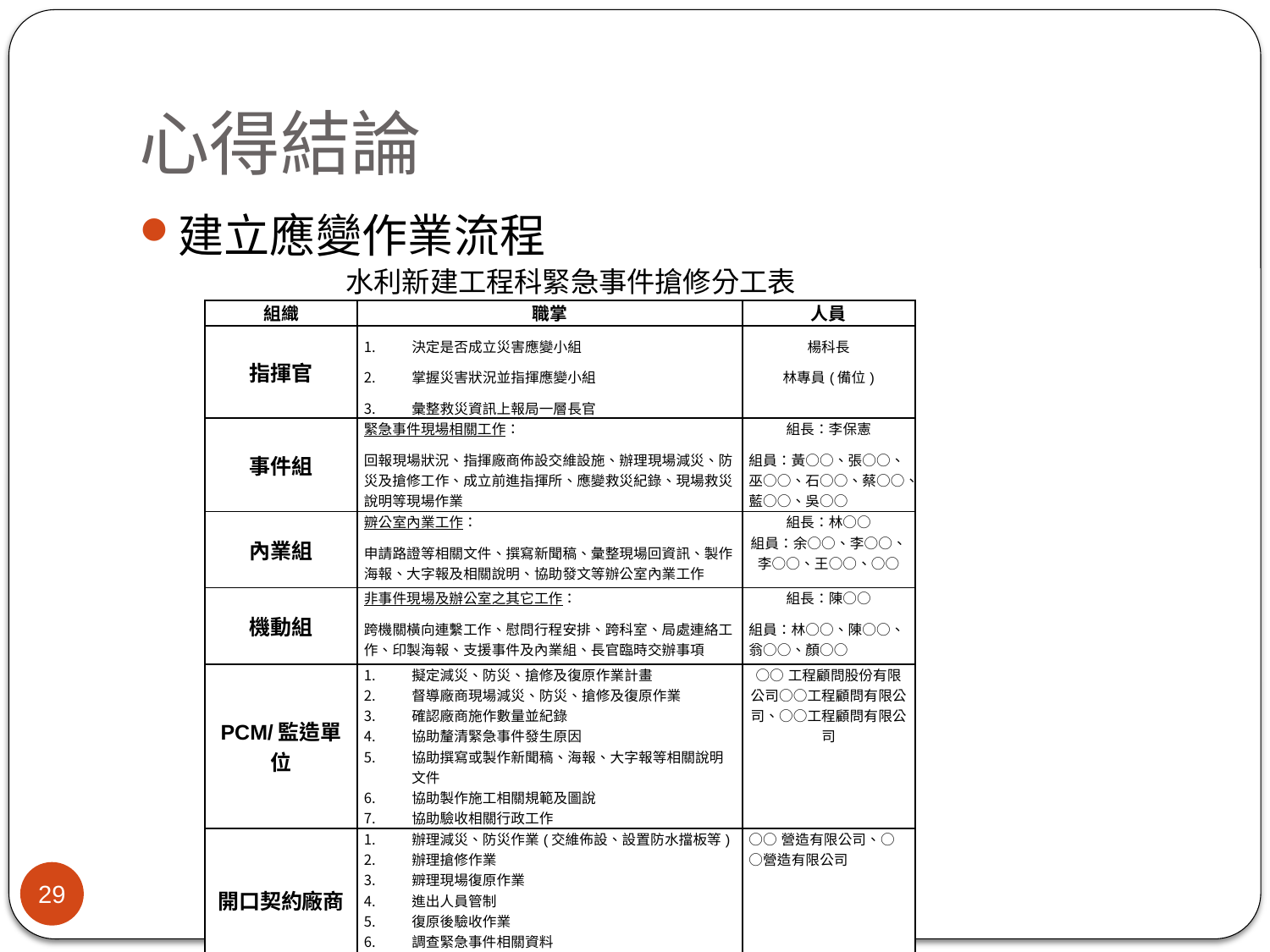

# 心得結論
建立應變作業流程

水利新建工程科緊急事件搶修分工表
| 組織 | 職掌 | 人員 |
| --- | --- | --- |
| 指揮官 | 決定是否成立災害應變小組 掌握災害狀況並指揮應變小組 彙整救災資訊上報局一層長官 | 楊科長 林專員(備位) |
| 事件組 | 緊急事件現場相關工作： 回報現場狀況、指揮廠商佈設交維設施、辦理現場減災、防災及搶修工作、成立前進指揮所、應變救災紀錄、現場救災說明等現場作業 | 組長：李保憲 組員：黃○○、張○○、巫○○、石○○、蔡○○、藍○○、吳○○ |
| 內業組 | 辧公室內業工作： 申請路證等相關文件、撰寫新聞稿、彙整現場回資訊、製作海報、大字報及相關說明、協助發文等辦公室內業工作 | 組長：林○○ 組員：余○○、李○○、李○○、王○○、○○ |
| 機動組 | 非事件現場及辦公室之其它工作： 跨機關橫向連繫工作、慰問行程安排、跨科室、局處連絡工作、印製海報、支援事件及內業組、長官臨時交辦事項 | 組長：陳○○ 組員：林○○、陳○○、翁○○、顏○○ |
| PCM/監造單位 | 擬定減災、防災、搶修及復原作業計畫 督導廠商現場減災、防災、搶修及復原作業 確認廠商施作數量並紀錄 協助釐清緊急事件發生原因 協助撰寫或製作新聞稿、海報、大字報等相關說明文件 協助製作施工相關規範及圖說 協助驗收相關行政工作 | ○○工程顧問股份有限公司○○工程顧問有限公司、○○工程顧問有限公司 |
| 開口契約廠商 | 辦理減災、防災作業(交維佈設、設置防水擋板等) 辦理搶修作業 辧理現場復原作業 進出人員管制 復原後驗收作業 調查緊急事件相關資料 救災需要時製作施工圖說等相關文件 | ○○營造有限公司、○○營造有限公司 |
29